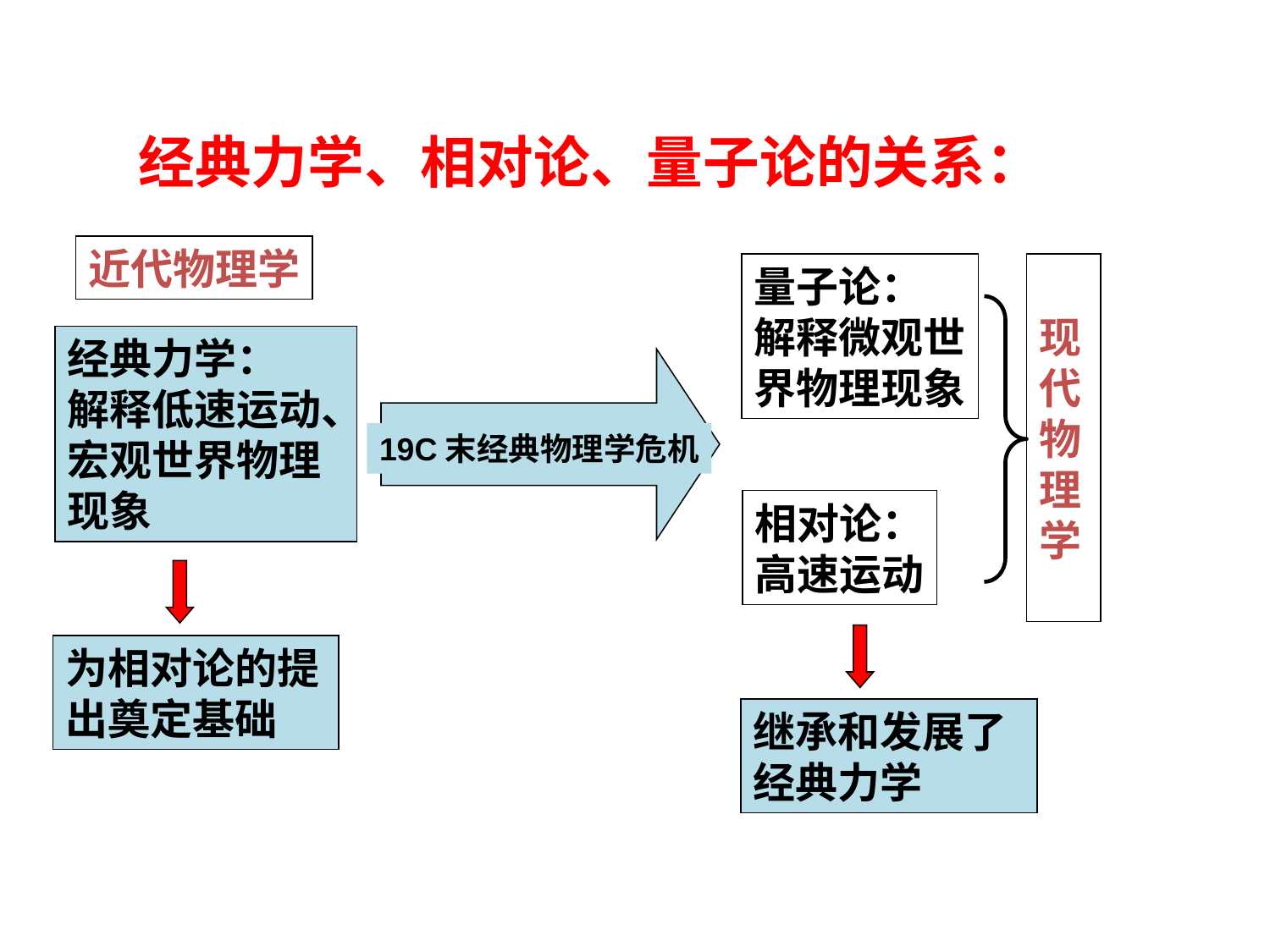

经典力学、相对论、量子论的关系：
近代物理学
量子论：
解释微观世
界物理现象

现代物理学

经典力学：
解释低速运动、宏观世界物理现象

19C末经典物理学危机
相对论：
高速运动

为相对论的提出奠定基础
继承和发展了经典力学